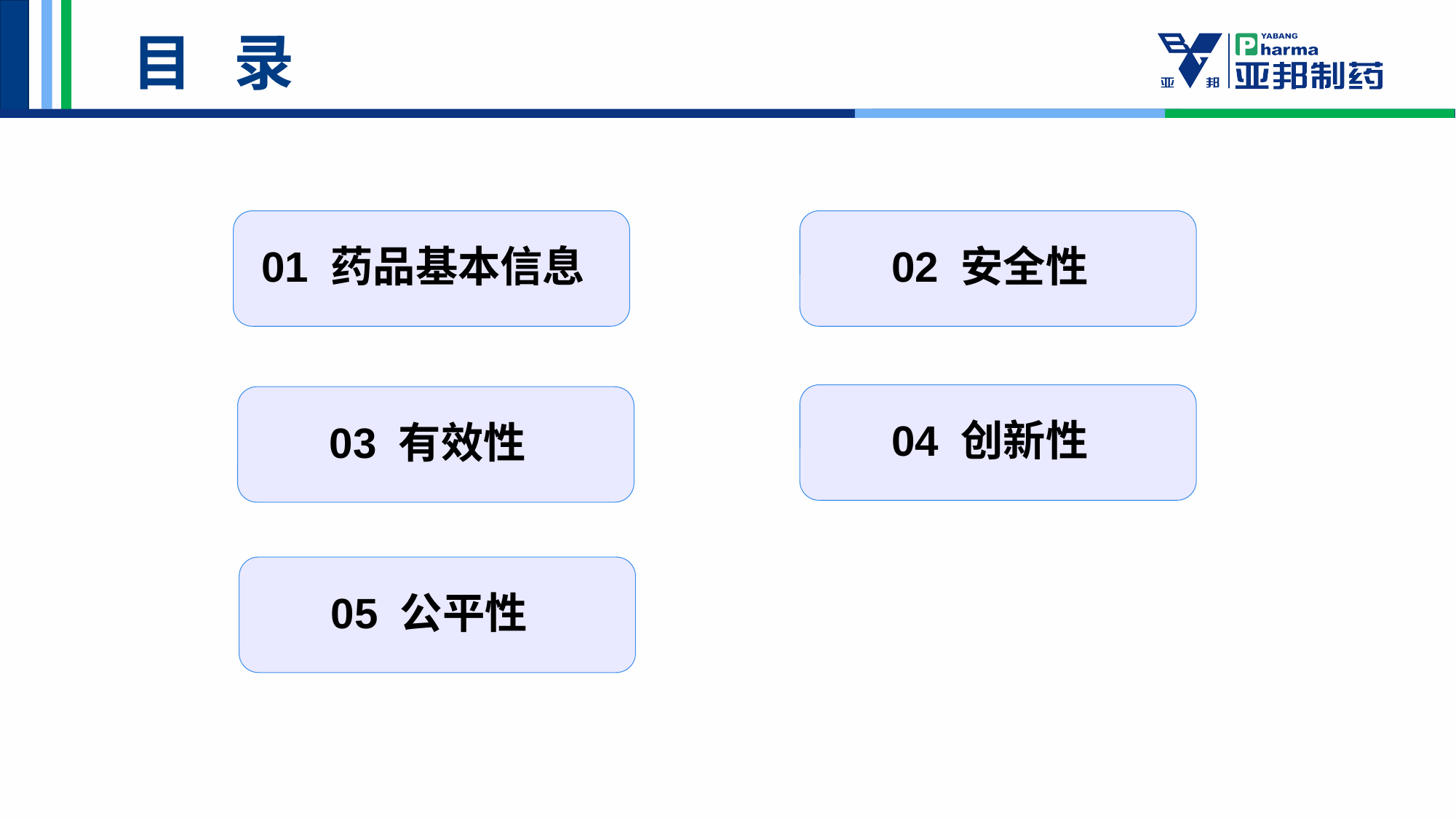

目   录

01 药品基本信息
02 安全性

04 创新性
03 有效性

05 公平性